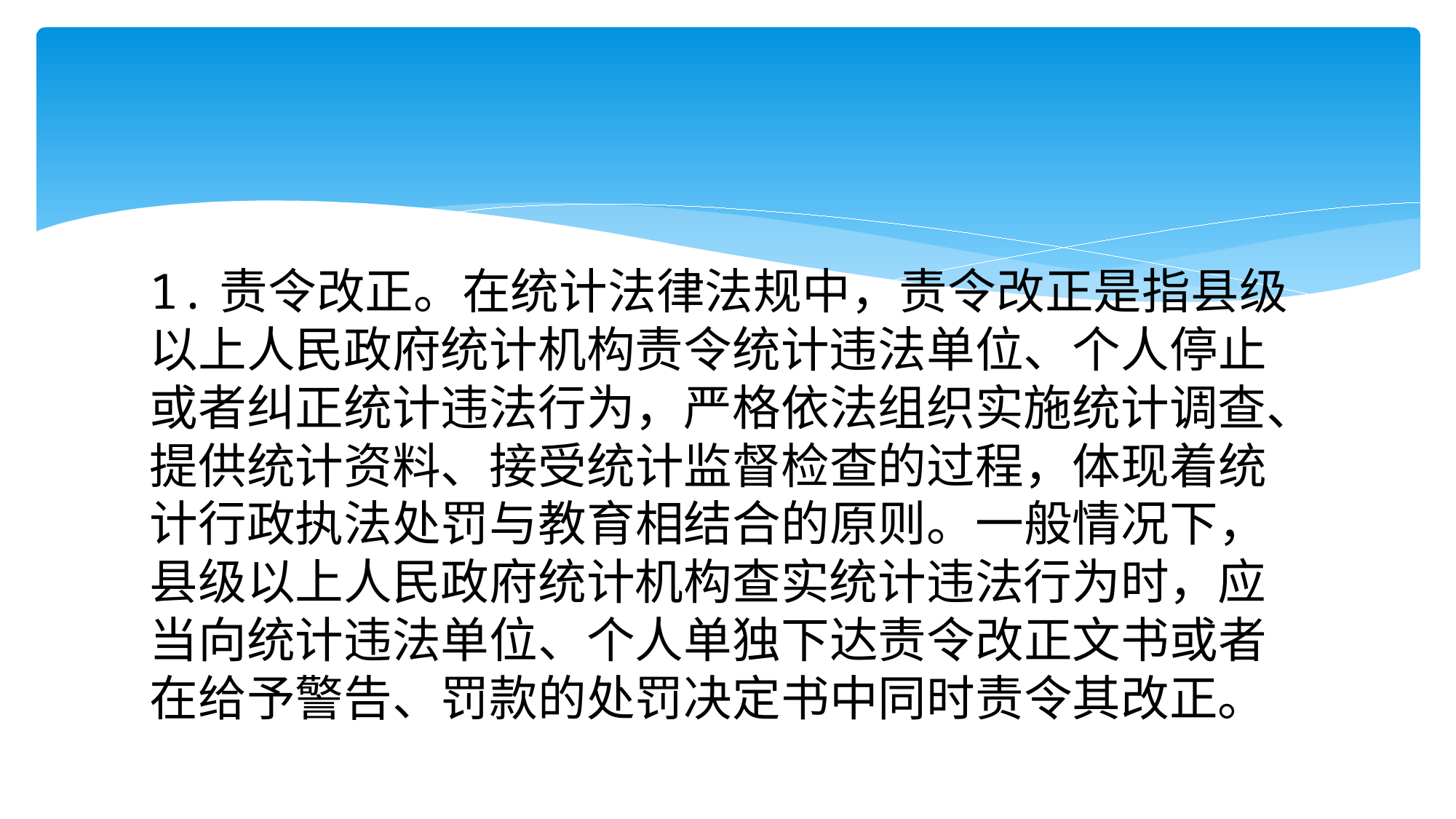

1.责令改正。在统计法律法规中，责令改正是指县级以上人民政府统计机构责令统计违法单位、个人停止或者纠正统计违法行为，严格依法组织实施统计调查、提供统计资料、接受统计监督检查的过程，体现着统计行政执法处罚与教育相结合的原则。一般情况下，县级以上人民政府统计机构查实统计违法行为时，应当向统计违法单位、个人单独下达责令改正文书或者在给予警告、罚款的处罚决定书中同时责令其改正。